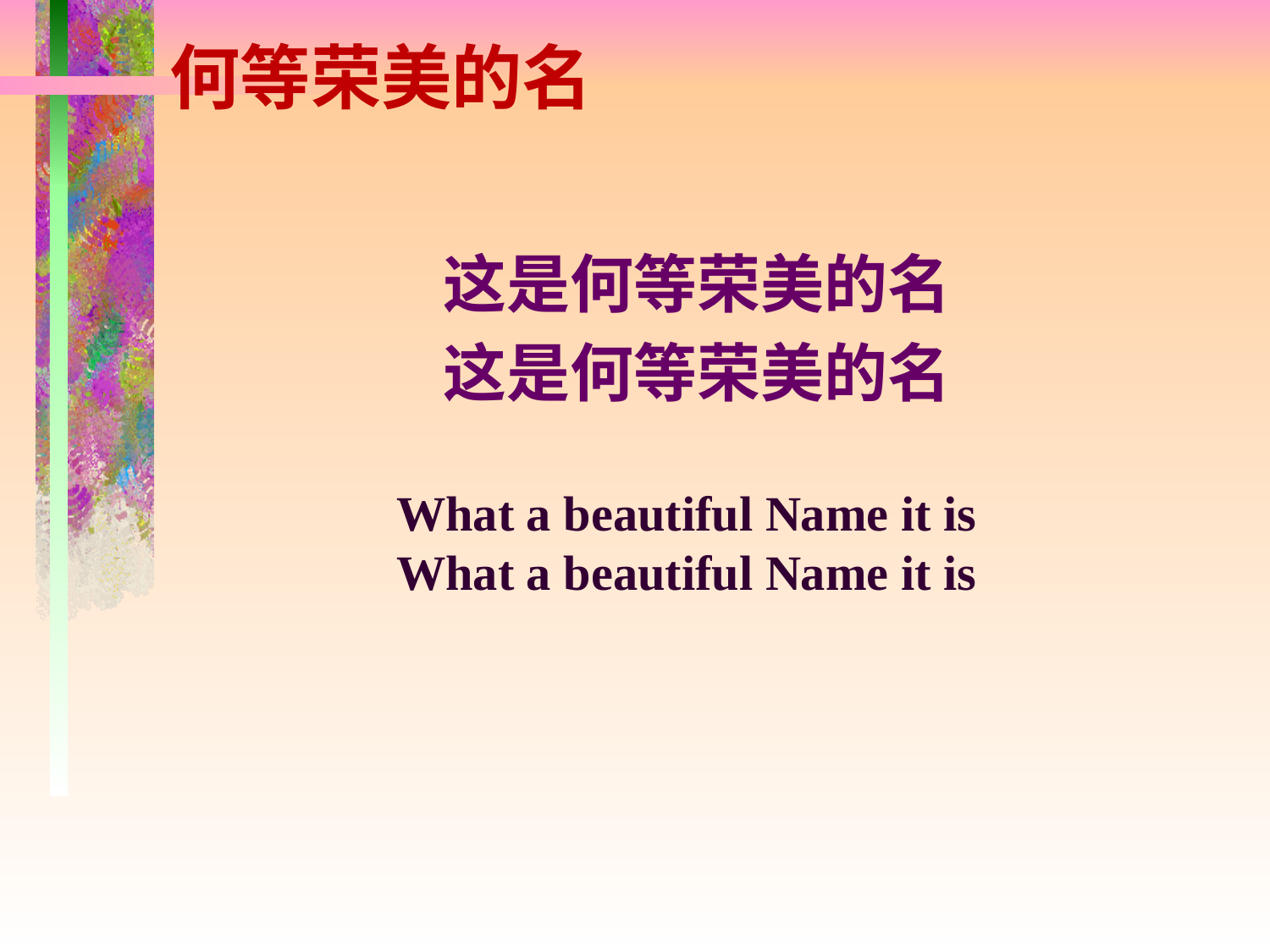

# 何等荣美的名
这是何等荣美的名
这是何等荣美的名
What a beautiful Name it is
What a beautiful Name it is